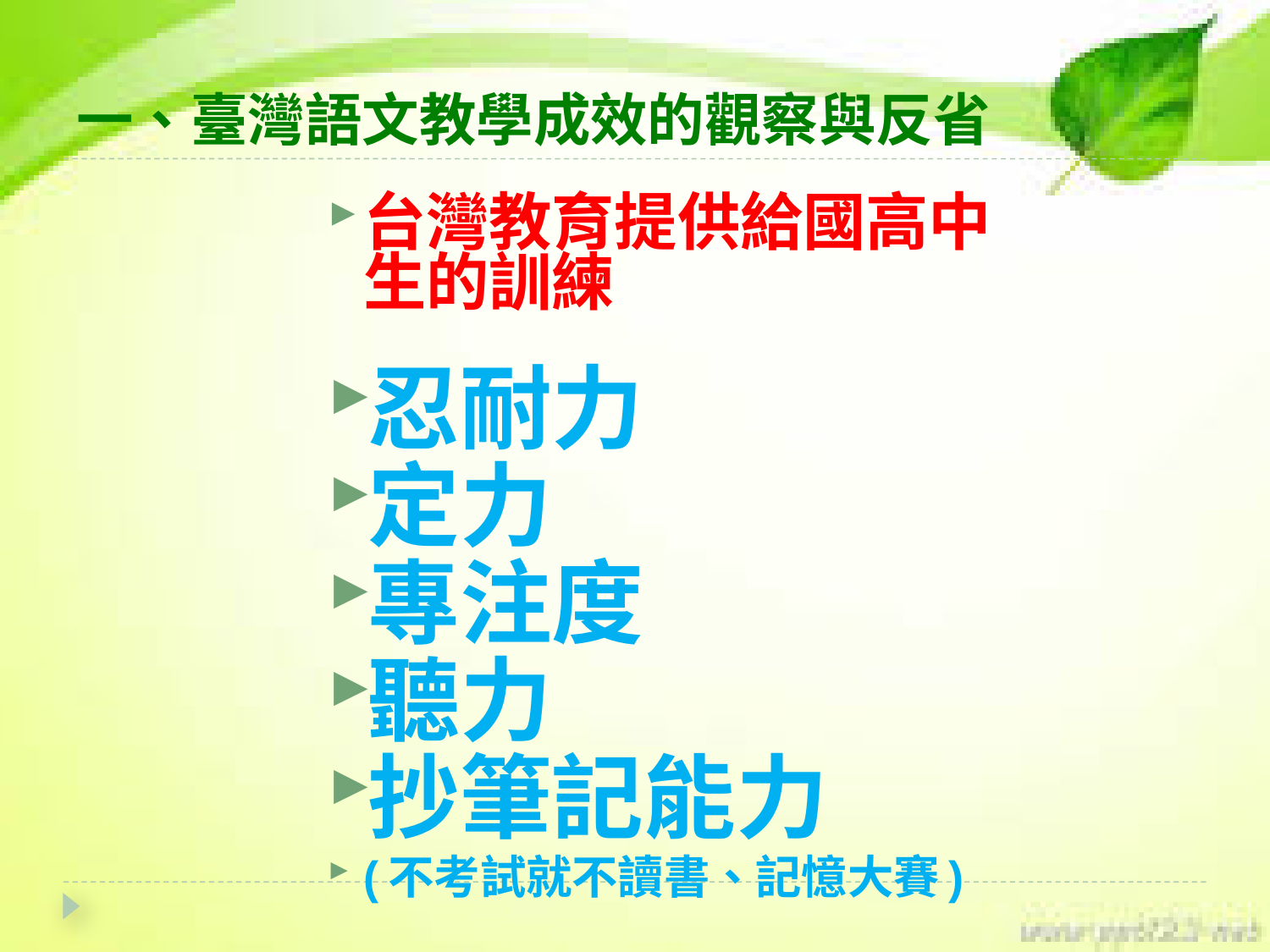

# 一、臺灣語文教學成效的觀察與反省
台灣教育提供給國高中生的訓練

忍耐力
定力
專注度
聽力
抄筆記能力
(不考試就不讀書、記憶大賽)